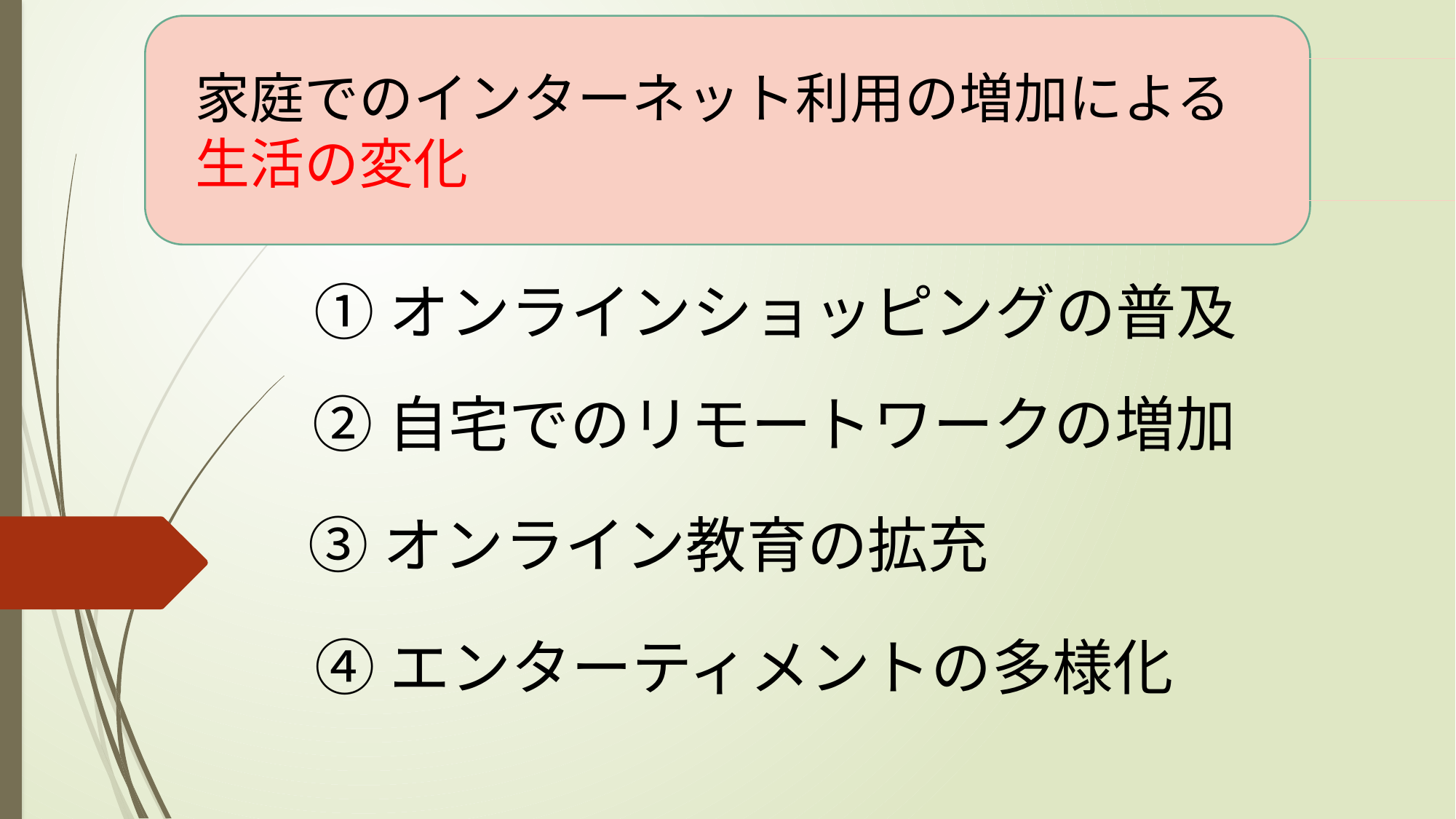

家庭でのインターネット利用の増加による
生活の変化
①オンラインショッピングの普及
②自宅でのリモートワークの増加
③オンライン教育の拡充
④エンターティメントの多様化